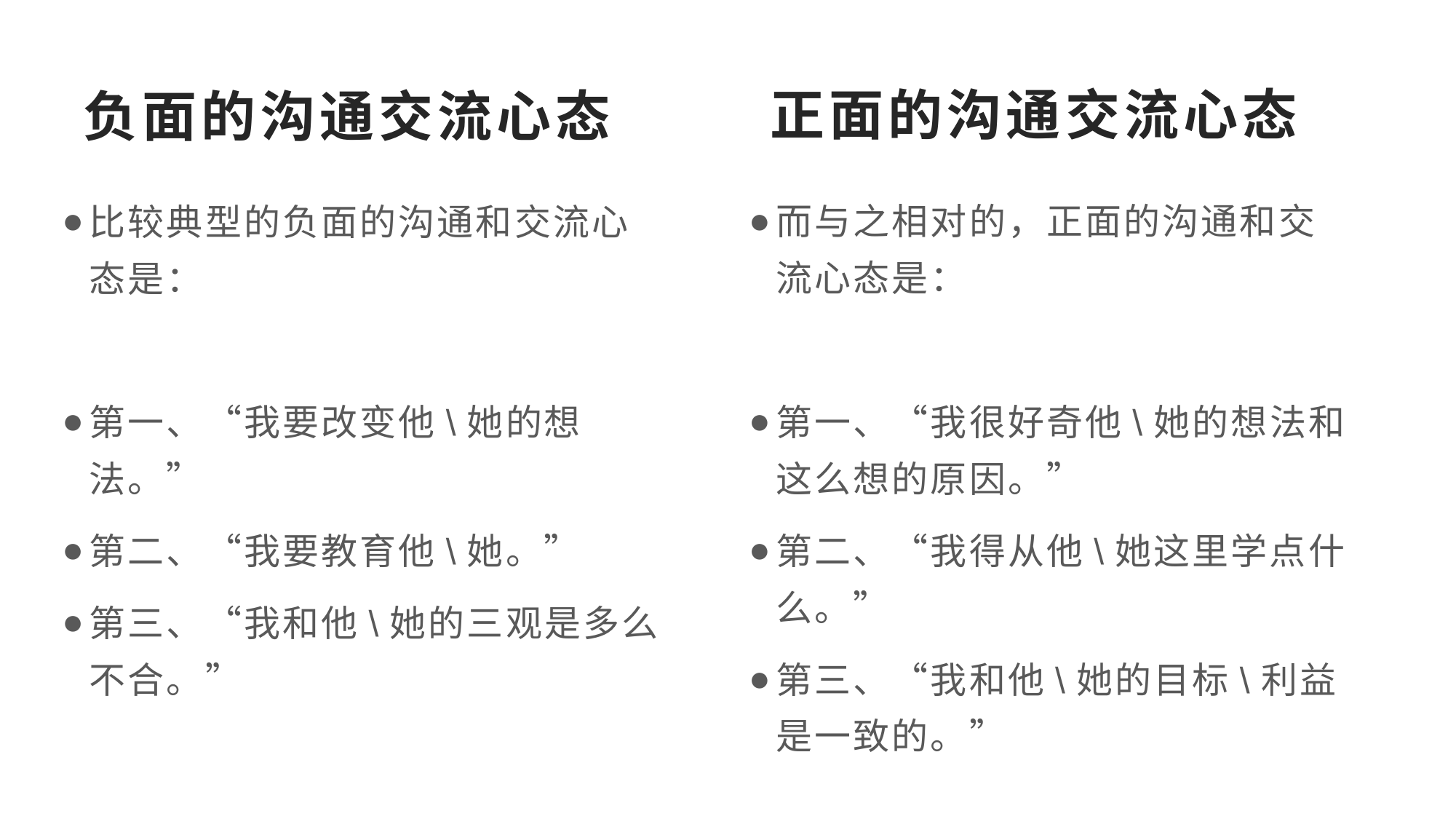

正面的沟通交流心态
# 负面的沟通交流心态
比较典型的负面的沟通和交流心态是：

第一、“我要改变他\她的想法。”
第二、“我要教育他\她。”
第三、“我和他\她的三观是多么不合。”
而与之相对的，正面的沟通和交流心态是：

第一、“我很好奇他\她的想法和这么想的原因。”
第二、“我得从他\她这里学点什么。”
第三、“我和他\她的目标\利益是一致的。”